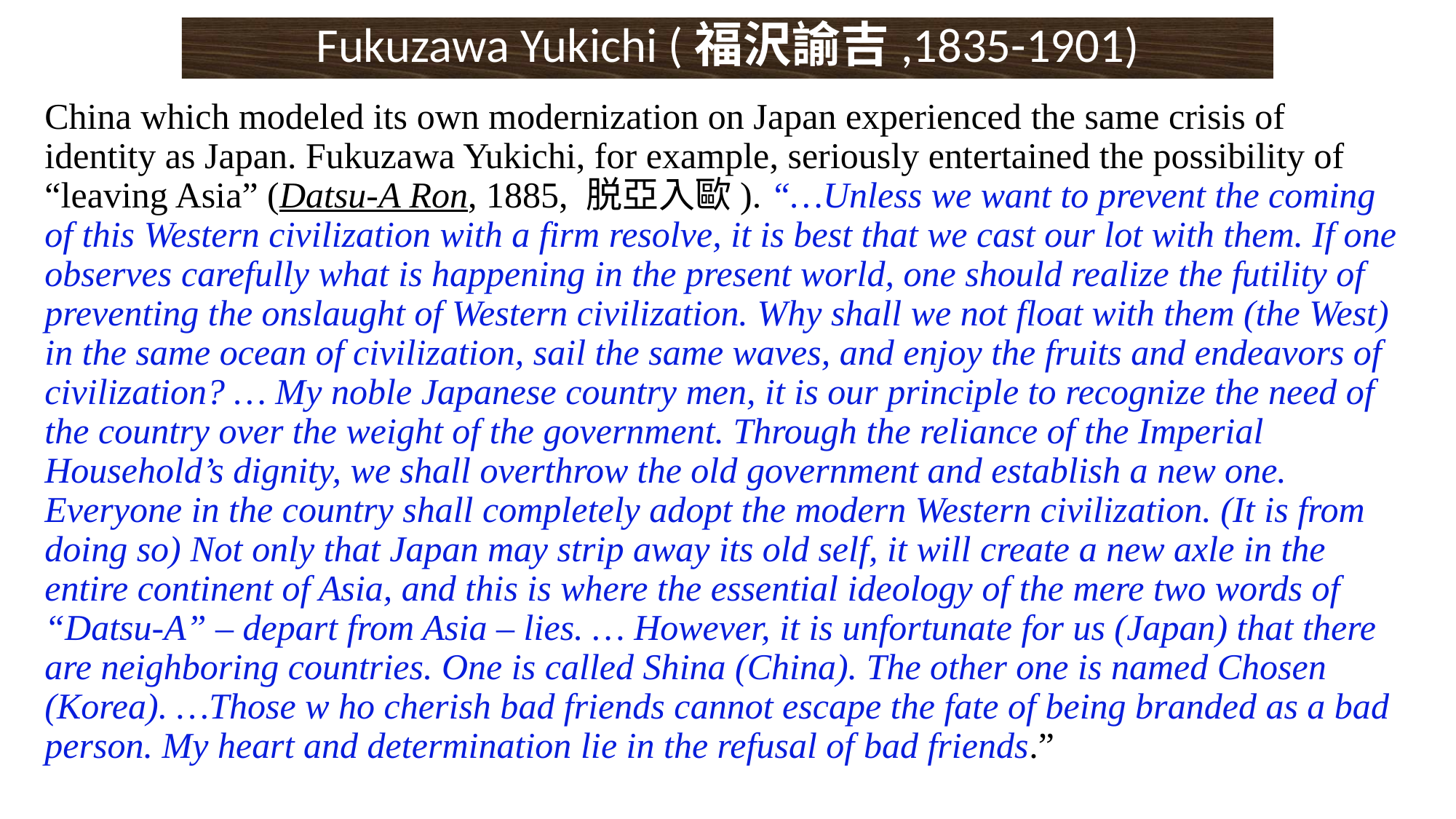

# Fukuzawa Yukichi (福沢諭吉,1835-1901)
China which modeled its own modernization on Japan experienced the same crisis of identity as Japan. Fukuzawa Yukichi, for example, seriously entertained the possibility of “leaving Asia” (Datsu-A Ron, 1885, 脱亞入歐). “…Unless we want to prevent the coming of this Western civilization with a firm resolve, it is best that we cast our lot with them. If one observes carefully what is happening in the present world, one should realize the futility of preventing the onslaught of Western civilization. Why shall we not float with them (the West) in the same ocean of civilization, sail the same waves, and enjoy the fruits and endeavors of civilization? … My noble Japanese country men, it is our principle to recognize the need of the country over the weight of the government. Through the reliance of the Imperial Household’s dignity, we shall overthrow the old government and establish a new one. Everyone in the country shall completely adopt the modern Western civilization. (It is from doing so) Not only that Japan may strip away its old self, it will create a new axle in the entire continent of Asia, and this is where the essential ideology of the mere two words of “Datsu-A” – depart from Asia – lies. … However, it is unfortunate for us (Japan) that there are neighboring countries. One is called Shina (China). The other one is named Chosen (Korea). …Those w ho cherish bad friends cannot escape the fate of being branded as a bad person. My heart and determination lie in the refusal of bad friends.”